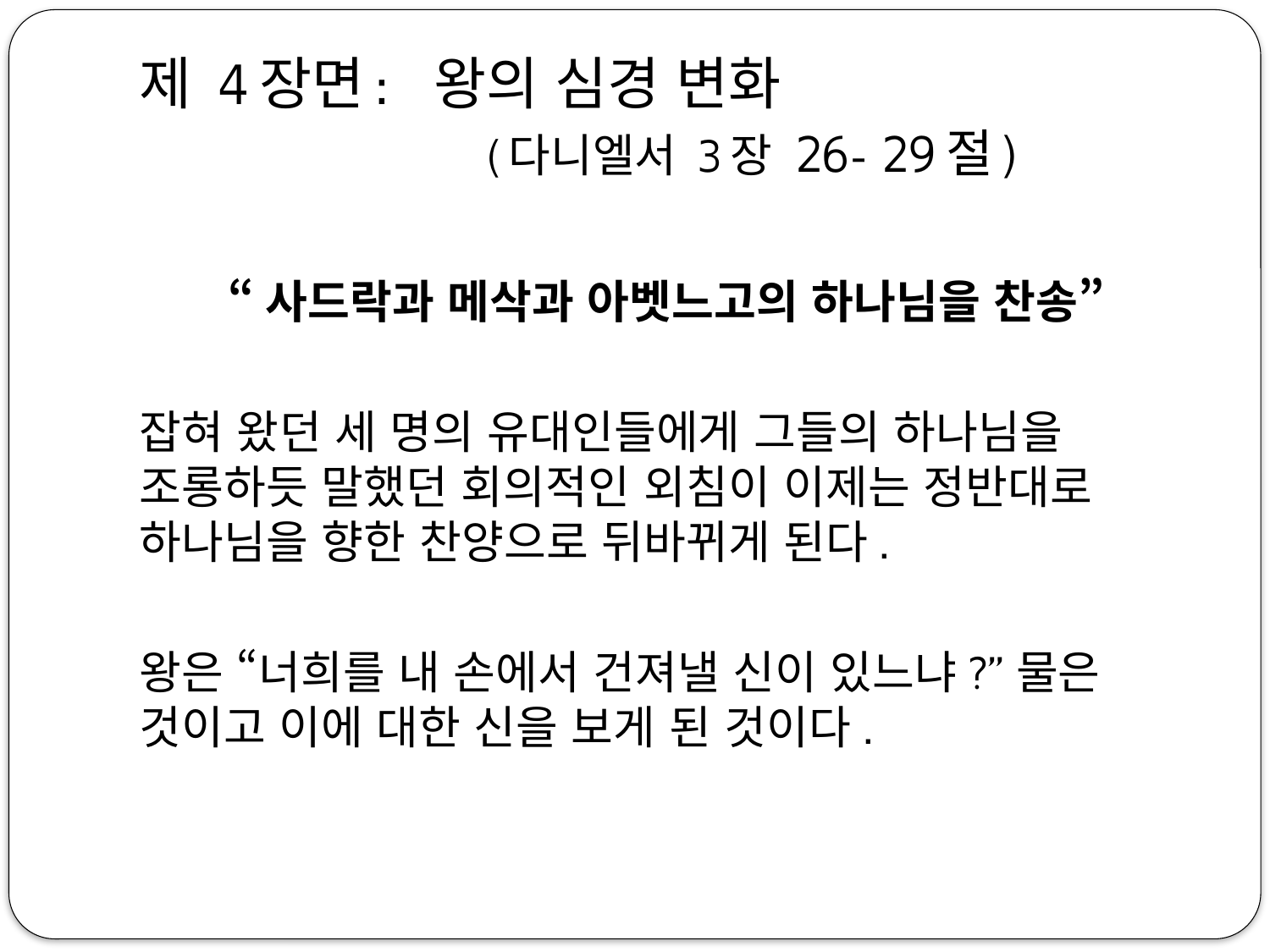

# 제 4장면:  왕의 심경 변화 (다니엘서 3장 26- 29절)

“사드락과 메삭과 아벳느고의 하나님을 찬송”

잡혀 왔던 세 명의 유대인들에게 그들의 하나님을 조롱하듯 말했던 회의적인 외침이 이제는 정반대로 하나님을 향한 찬양으로 뒤바뀌게 된다.

왕은 “너희를 내 손에서 건져낼 신이 있느냐?”물은 것이고 이에 대한 신을 보게 된 것이다.